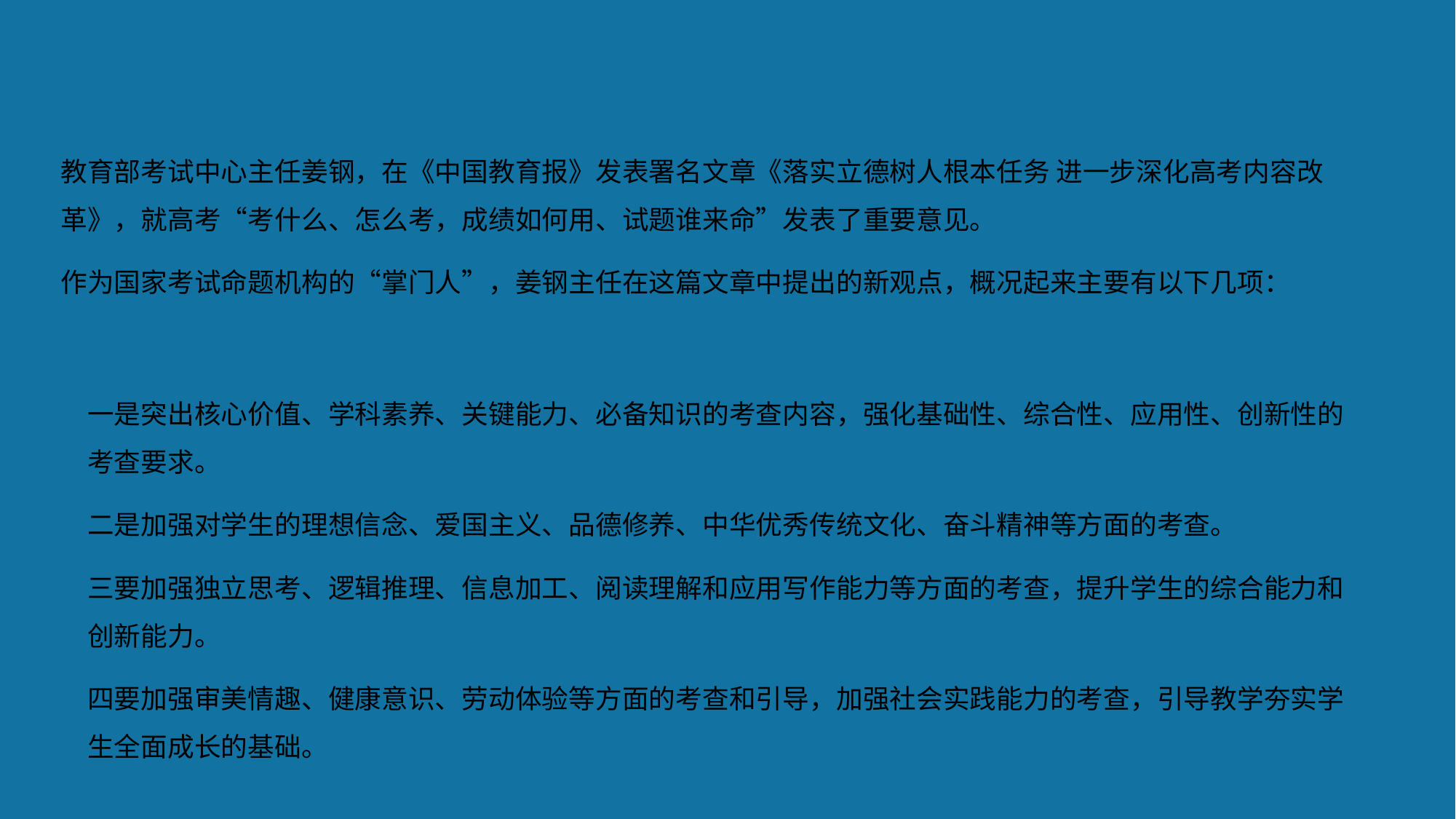

教育部考试中心主任姜钢，在《中国教育报》发表署名文章《落实立德树人根本任务 进一步深化高考内容改革》，就高考“考什么、怎么考，成绩如何用、试题谁来命”发表了重要意见。
作为国家考试命题机构的“掌门人”，姜钢主任在这篇文章中提出的新观点，概况起来主要有以下几项：
新高考命题要重抓4方面：
一是突出核心价值、学科素养、关键能力、必备知识的考查内容，强化基础性、综合性、应用性、创新性的考查要求。
二是加强对学生的理想信念、爱国主义、品德修养、中华优秀传统文化、奋斗精神等方面的考查。
三要加强独立思考、逻辑推理、信息加工、阅读理解和应用写作能力等方面的考查，提升学生的综合能力和创新能力。
四要加强审美情趣、健康意识、劳动体验等方面的考查和引导，加强社会实践能力的考查，引导教学夯实学生全面成长的基础。